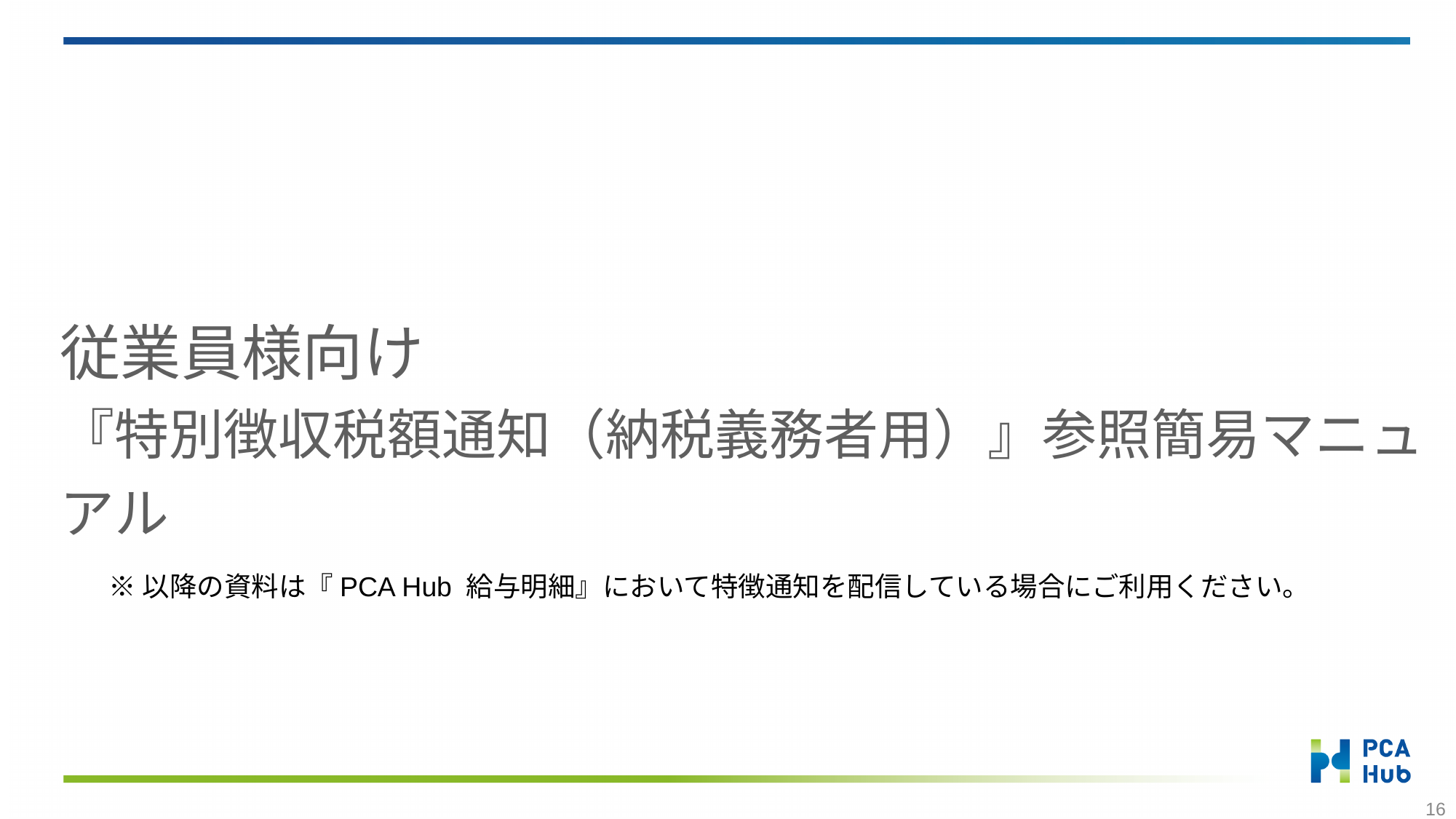

従業員様向け
『特別徴収税額通知（納税義務者用）』参照簡易マニュアル
※以降の資料は『PCA Hub 給与明細』において特徴通知を配信している場合にご利用ください。
16